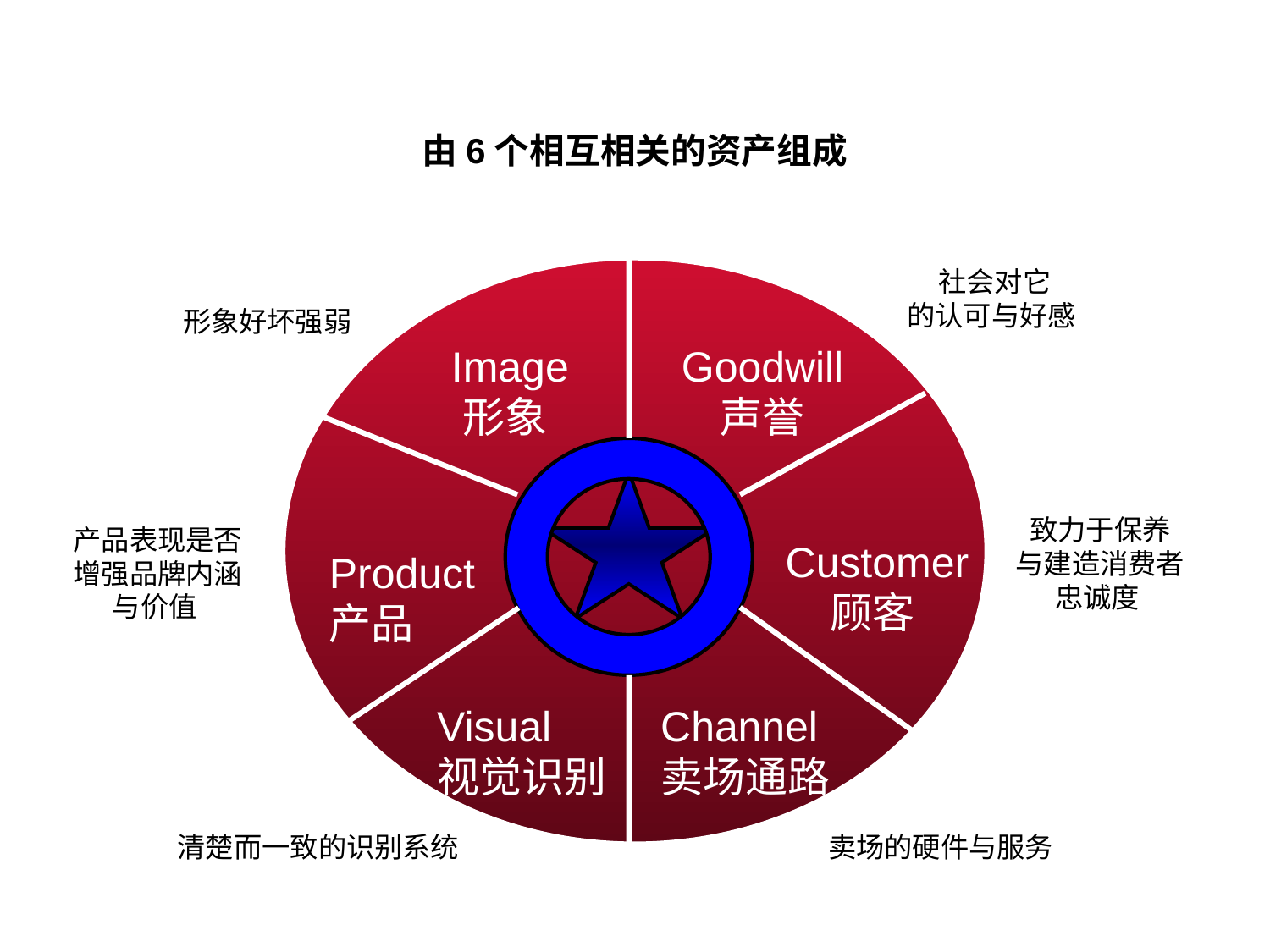

由6个相互相关的资产组成

Image
形象
Goodwill
声誉

Customer
顾客
Product
产品

Visual
视觉识别
Channel
卖场通路
社会对它
的认可与好感
形象好坏强弱
致力于保养
与建造消费者
忠诚度
产品表现是否
增强品牌内涵
与价值
清楚而一致的识别系统
卖场的硬件与服务